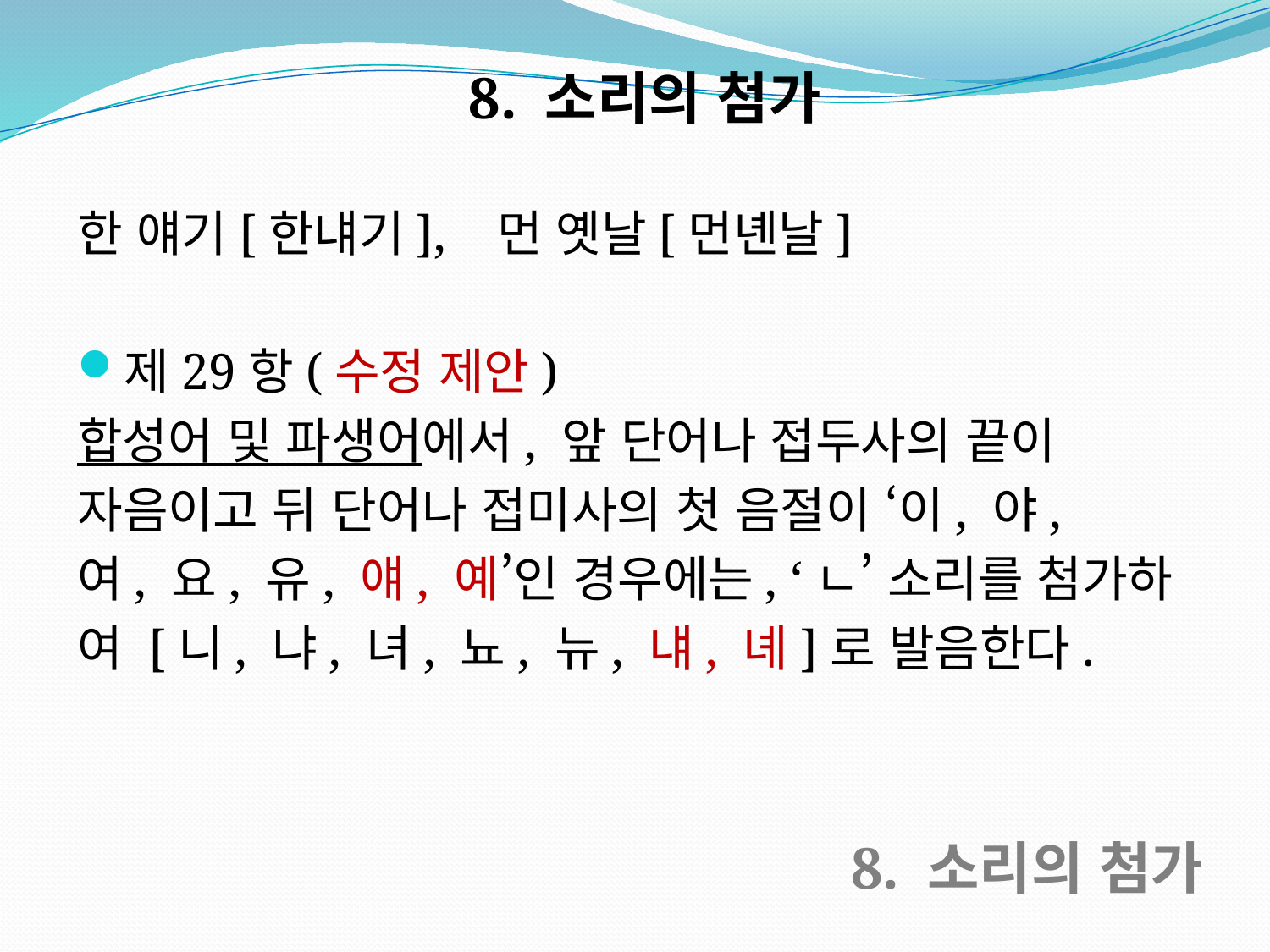

8. 소리의 첨가
한 얘기[한냬기],   먼 옛날[먼녠날]

제29항(수정 제안)
합성어 및 파생어에서, 앞 단어나 접두사의 끝이
자음이고 뒤 단어나 접미사의 첫 음절이 ‘이, 야,
여, 요, 유, 얘, 예’인 경우에는, ‘ㄴ’ 소리를 첨가하
여 [니, 냐, 녀, 뇨, 뉴, 냬, 녜]로 발음한다.

8. 소리의 첨가